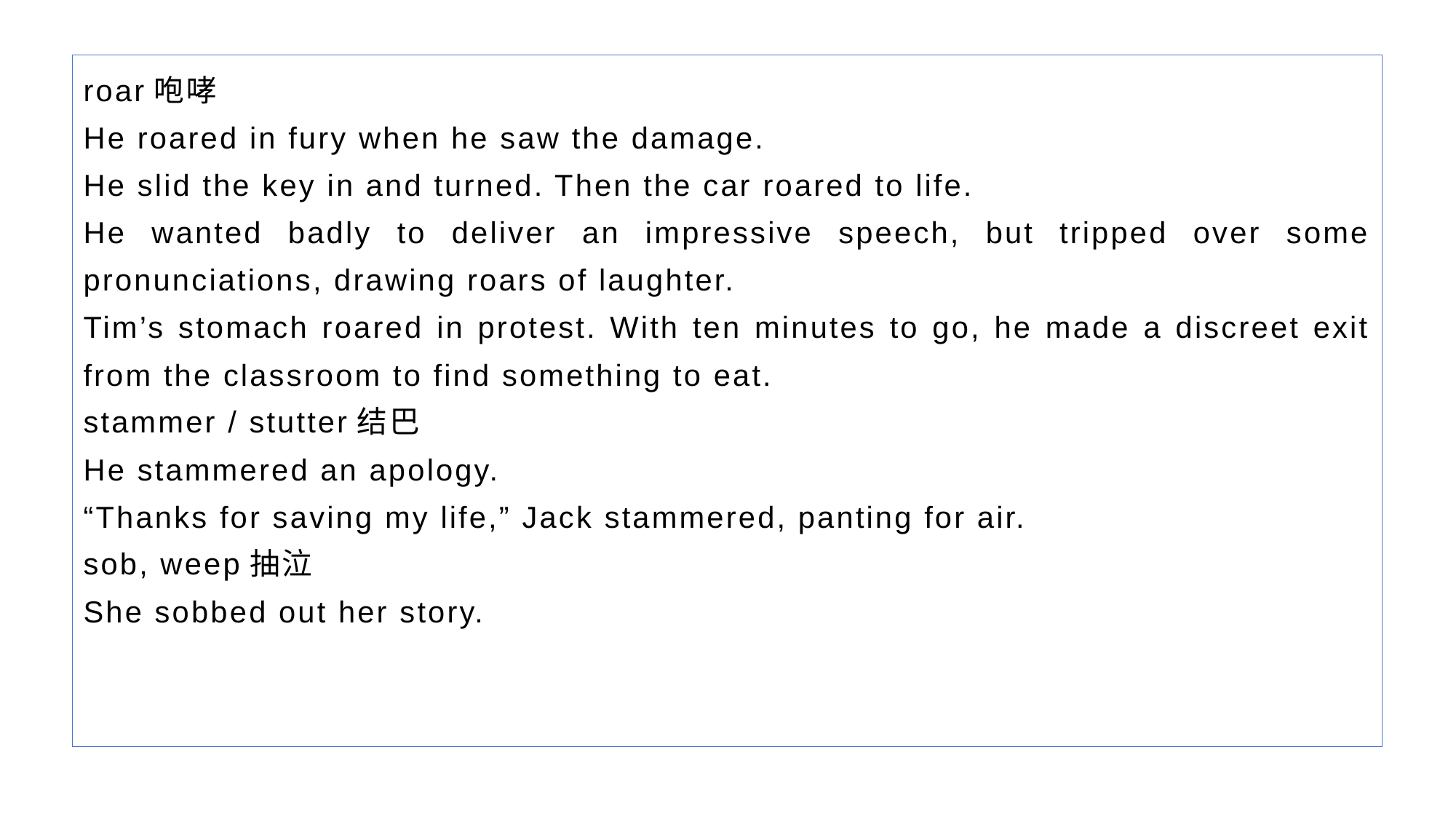

roar咆哮
He roared in fury when he saw the damage.
He slid the key in and turned. Then the car roared to life.
He wanted badly to deliver an impressive speech, but tripped over some pronunciations, drawing roars of laughter.
Tim’s stomach roared in protest. With ten minutes to go, he made a discreet exit from the classroom to find something to eat.
stammer / stutter结巴
He stammered an apology.
“Thanks for saving my life,” Jack stammered, panting for air.
sob, weep抽泣
She sobbed out her story.